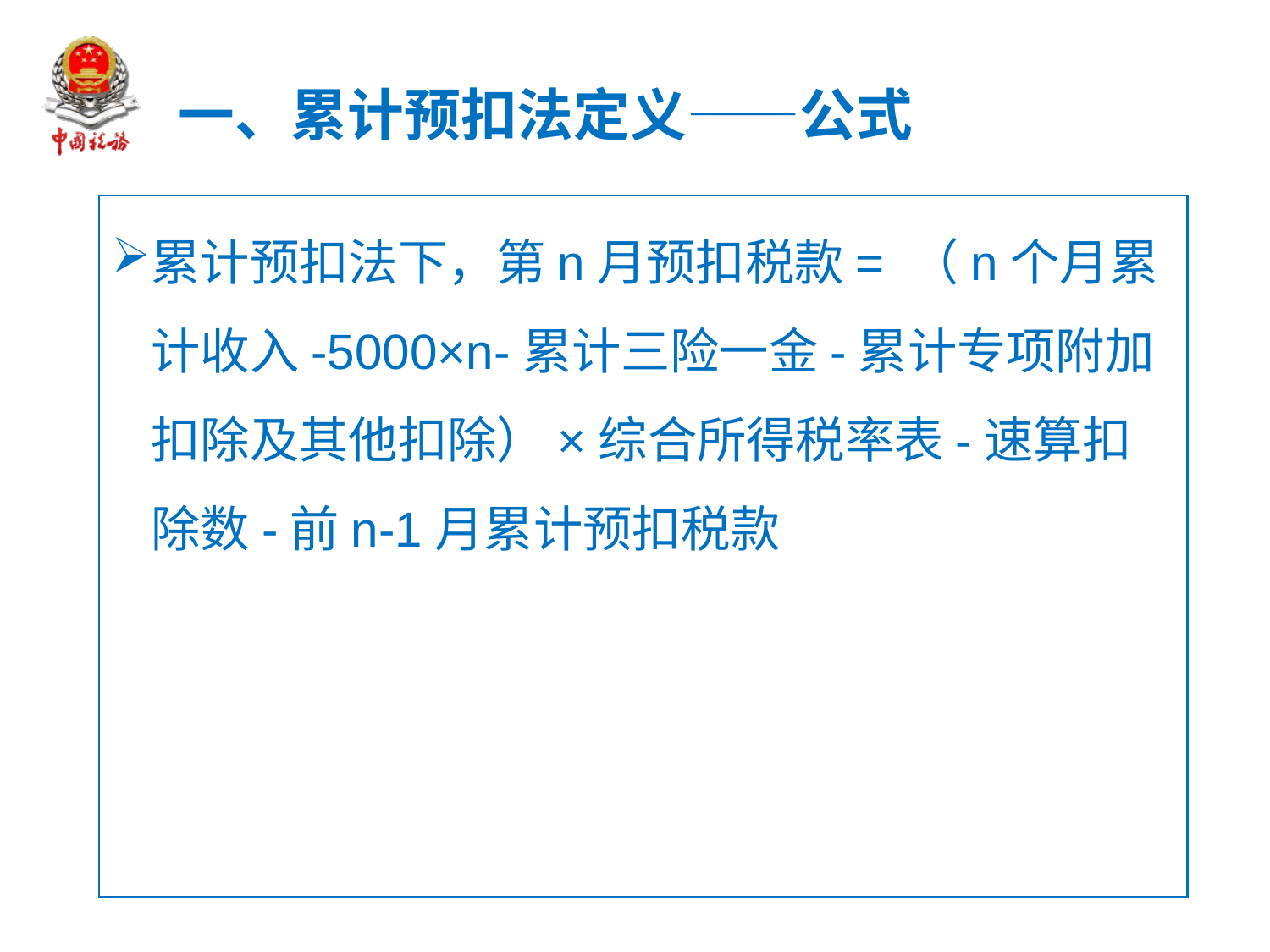

一、累计预扣法定义——公式

累计预扣法下，第n月预扣税款= （n个月累计收入-5000×n-累计三险一金-累计专项附加扣除及其他扣除）×综合所得税率表-速算扣除数-前n-1月累计预扣税款